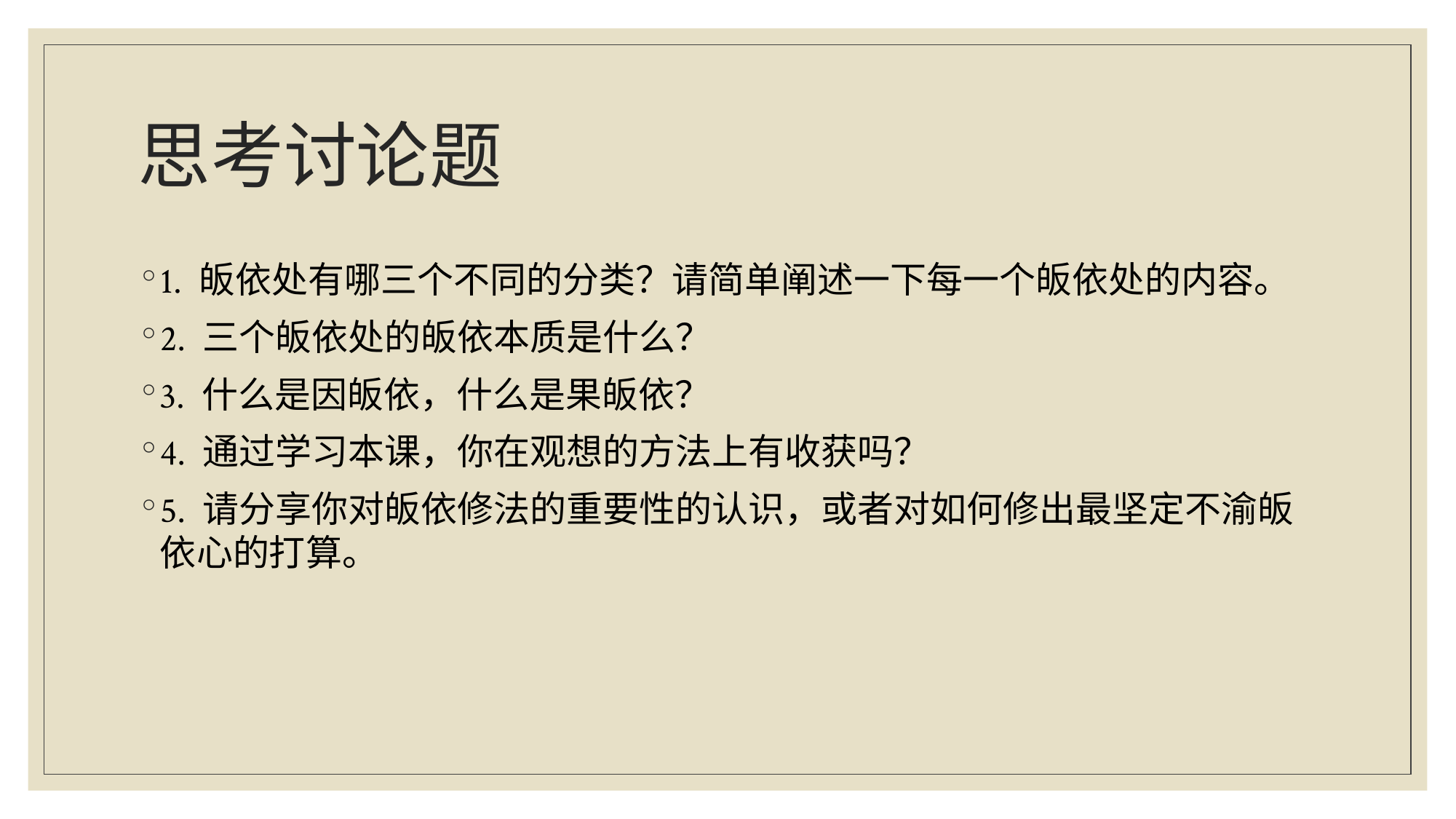

# 思考讨论题
1. 皈依处有哪三个不同的分类？请简单阐述一下每一个皈依处的内容。
2. 三个皈依处的皈依本质是什么？
3. 什么是因皈依，什么是果皈依？
4. 通过学习本课，你在观想的方法上有收获吗？
5. 请分享你对皈依修法的重要性的认识，或者对如何修出最坚定不渝皈依心的打算。